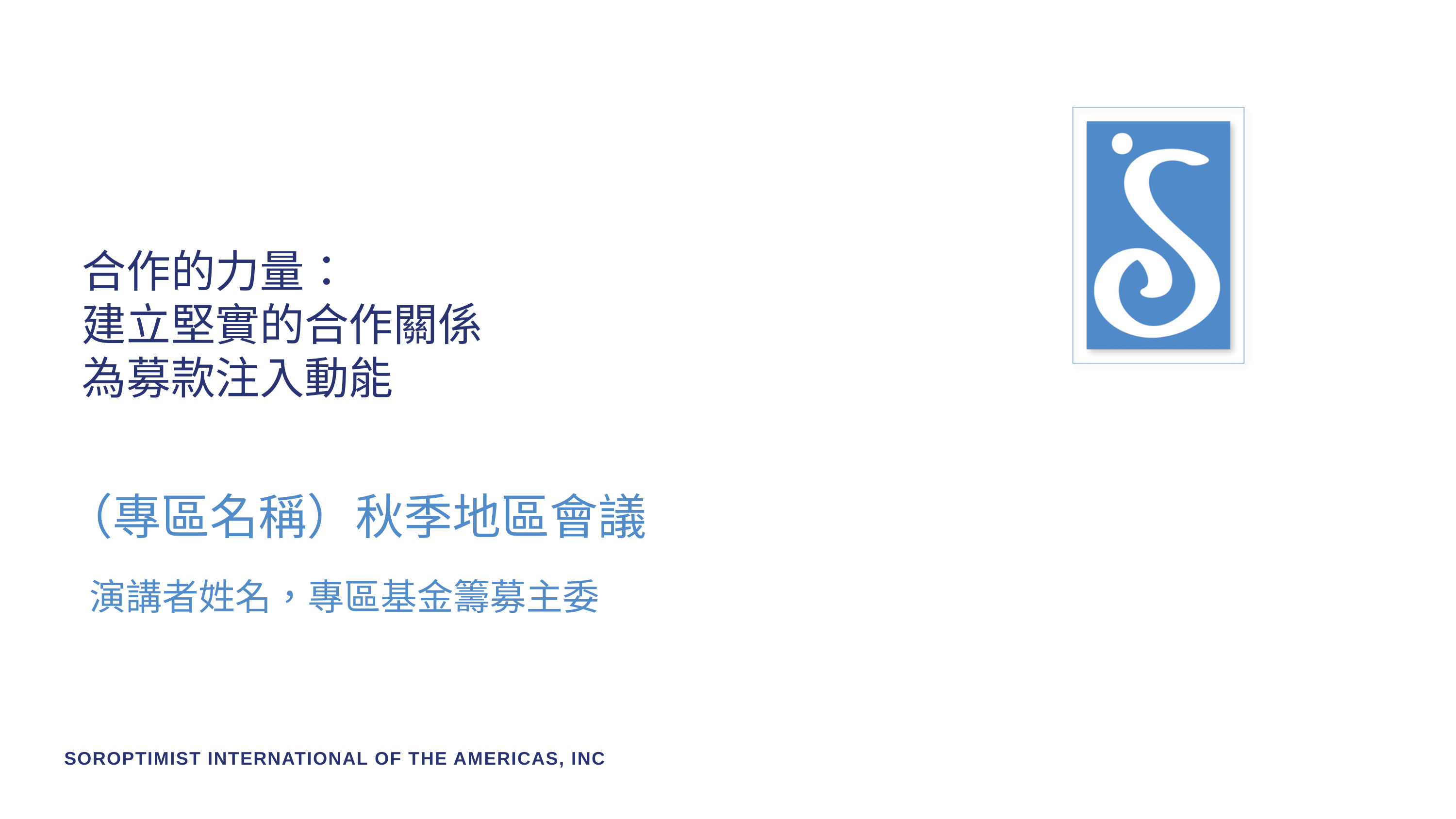

合作的力量：
建立堅實的合作關係
為募款注入動能

（專區名稱）秋季地區會議
演講者姓名，專區基金籌募主委
SOROPTIMIST INTERNATIONAL OF THE AMERICAS, INC